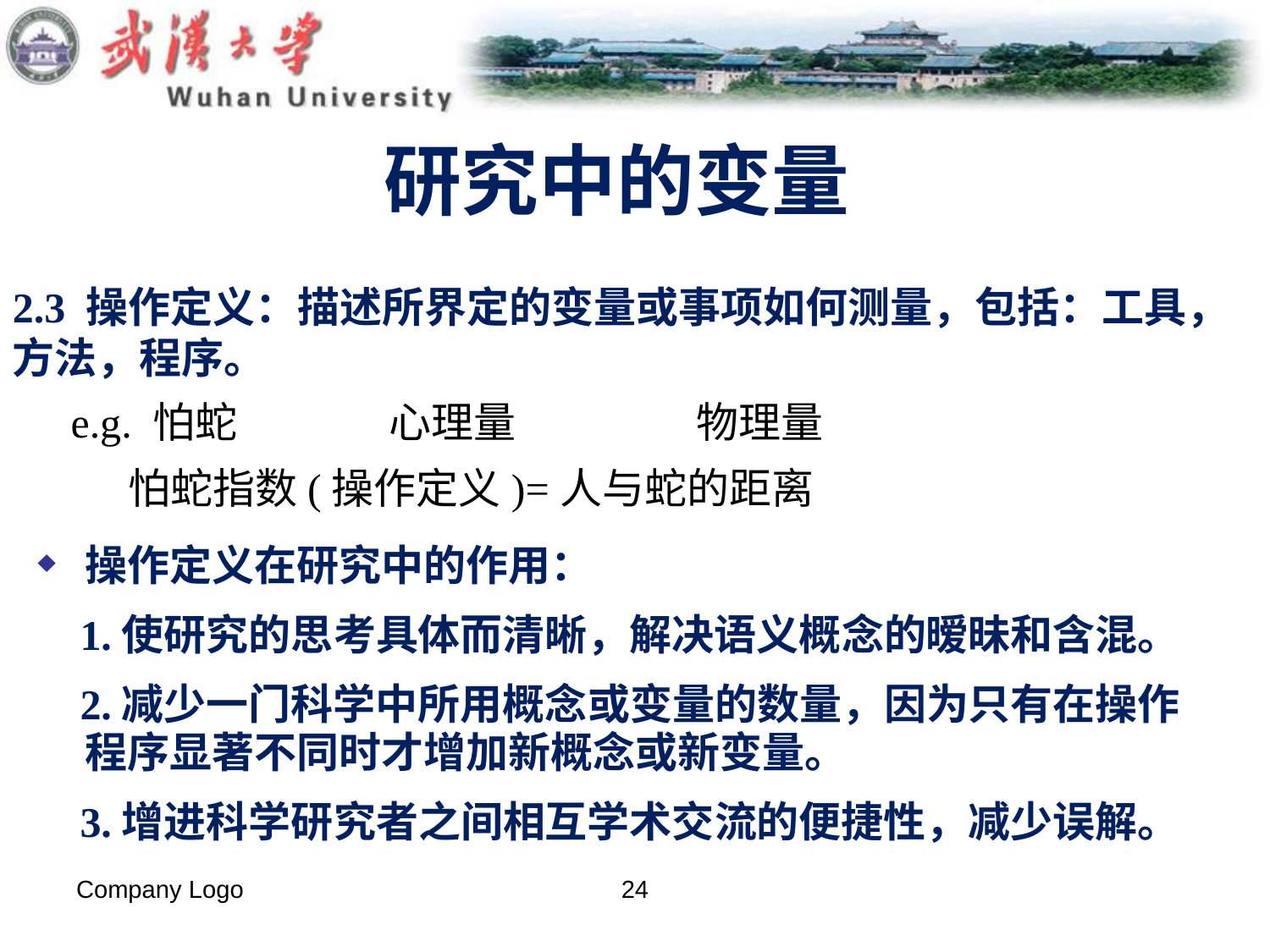

研究中的变量
2.3 操作定义：描述所界定的变量或事项如何测量，包括：工具，方法，程序。
e.g. 怕蛇                心理量                   物理量
怕蛇指数(操作定义)=人与蛇的距离
操作定义在研究中的作用：
    1.使研究的思考具体而清晰，解决语义概念的暧昧和含混。
    2.减少一门科学中所用概念或变量的数量，因为只有在操作程序显著不同时才增加新概念或新变量。
    3.增进科学研究者之间相互学术交流的便捷性，减少误解。
Company Logo
24